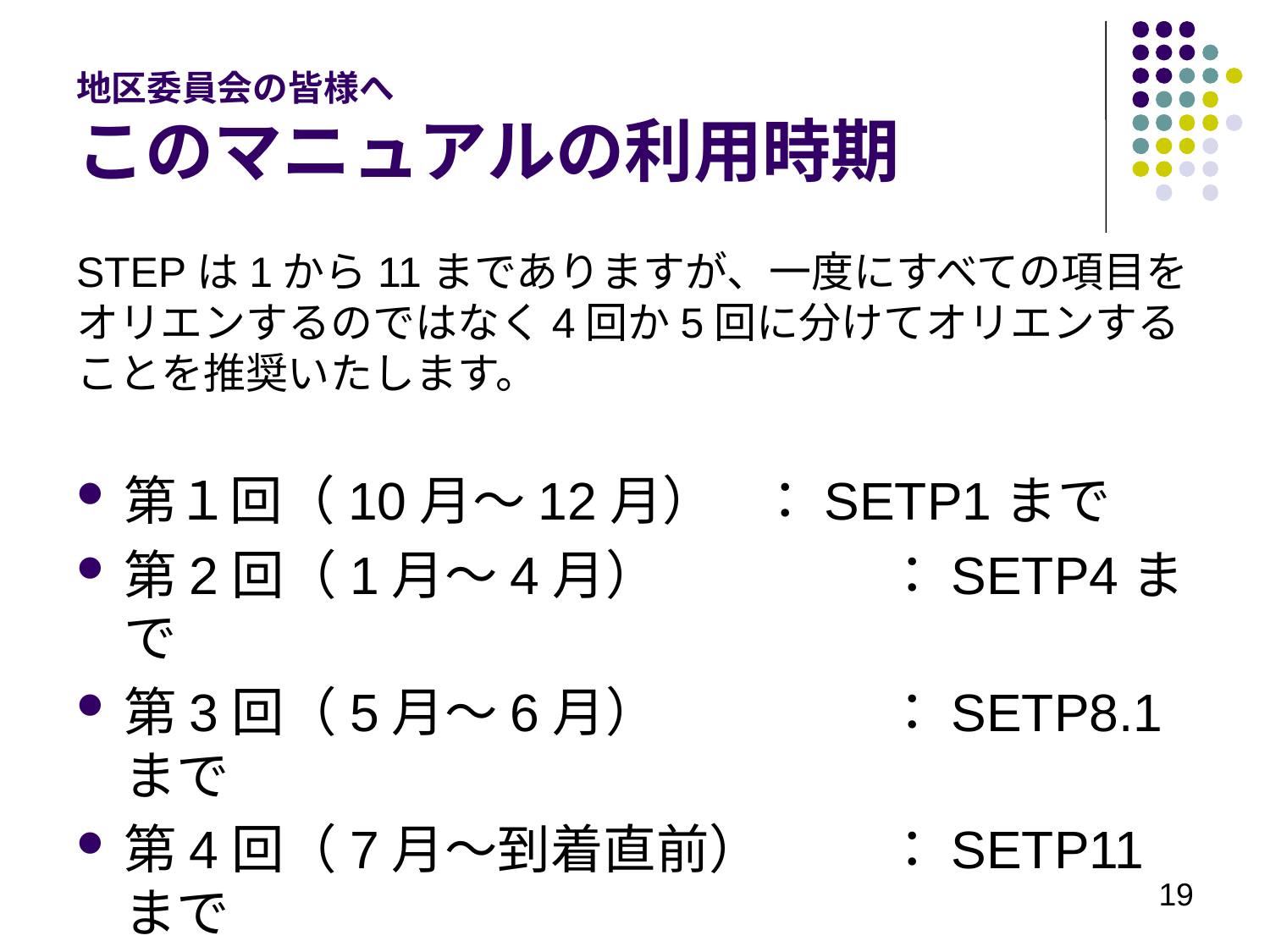

# 地区委員会の皆様へ このマニュアルの利用時期
STEPは1から11までありますが、一度にすべての項目をオリエンするのではなく4回か5回に分けてオリエンすることを推奨いたします。

第１回（10月～12月）	：SETP1まで
第2回（1月～4月） 		：SETP4まで
第3回（5月～6月） 		：SETP8.1まで
第4回（7月～到着直前） 	：SETP11まで

19